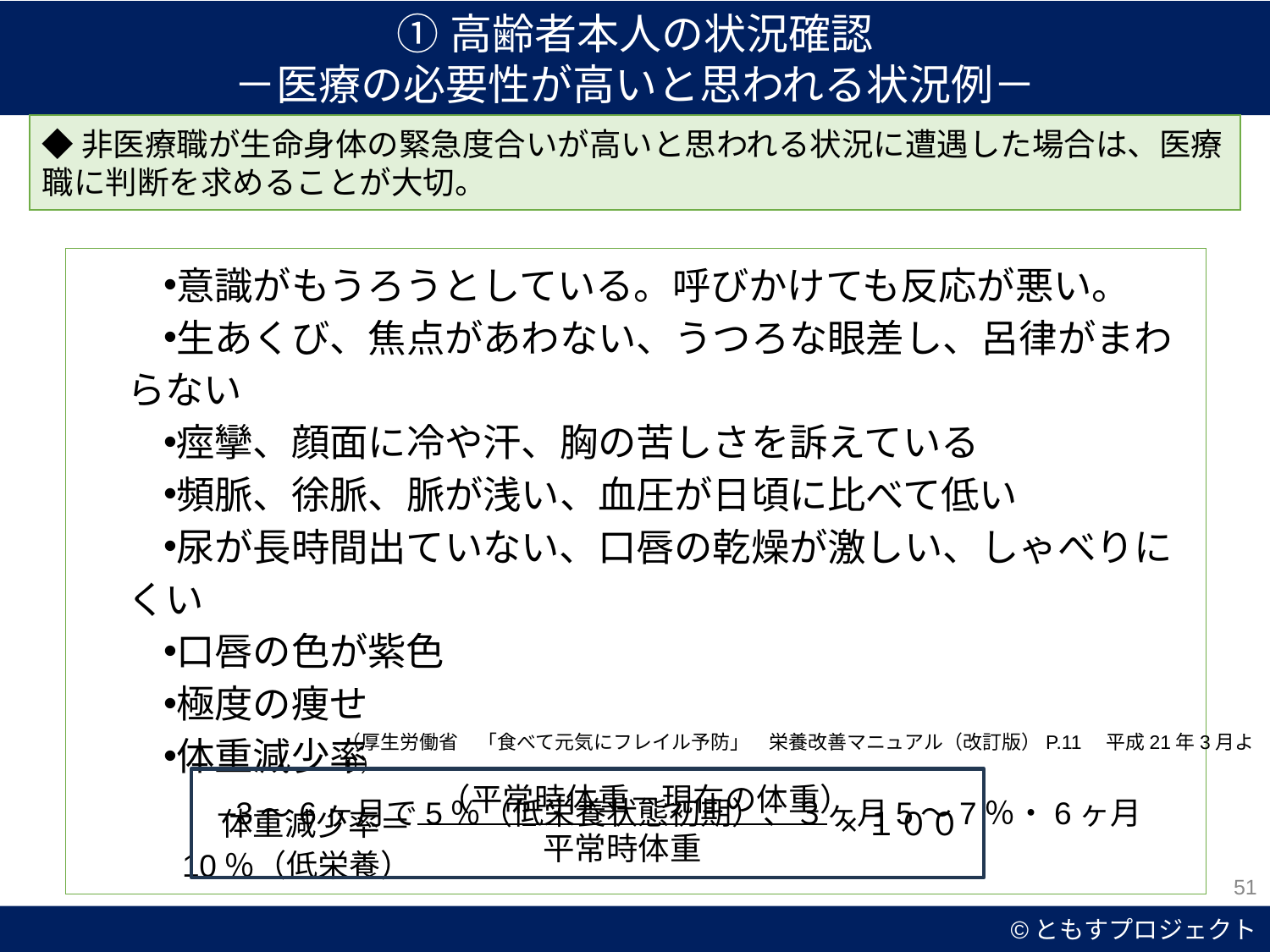

①高齢者本人の状況確認
－医療の必要性が高いと思われる状況例－
◆非医療職が生命身体の緊急度合いが高いと思われる状況に遭遇した場合は、医療職に判断を求めることが大切。
意識がもうろうとしている。呼びかけても反応が悪い。
生あくび、焦点があわない、うつろな眼差し、呂律がまわらない
痙攣、顔面に冷や汗、胸の苦しさを訴えている
頻脈、徐脈、脈が浅い、血圧が日頃に比べて低い
尿が長時間出ていない、口唇の乾燥が激しい、しゃべりにくい
口唇の色が紫色
極度の痩せ
体重減少率
3～6ヶ月で5％（低栄養状態初期）、３ヶ月5～7％・6ヶ月10％（低栄養）

（厚生労働省　「食べて元気にフレイル予防」　栄養改善マニュアル（改訂版）P.11　平成21年3月より）

（平常時体重－現在の体重）
体重減少率＝
×１００
平常時体重
51
©ともすプロジェクト